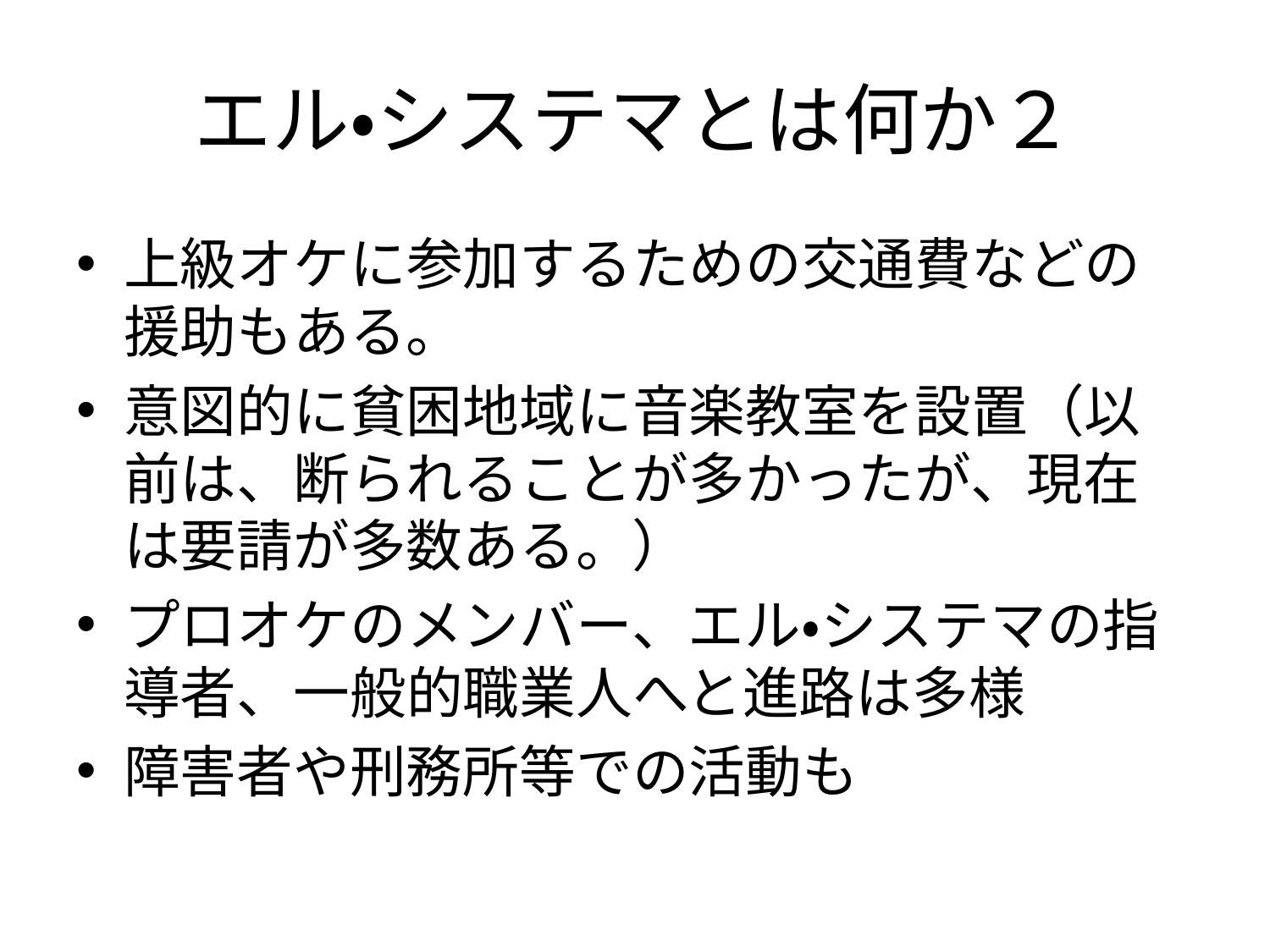

# エル・システマとは何か２
上級オケに参加するための交通費などの援助もある。
意図的に貧困地域に音楽教室を設置（以前は、断られることが多かったが、現在は要請が多数ある。）
プロオケのメンバー、エル・システマの指導者、一般的職業人へと進路は多様
障害者や刑務所等での活動も